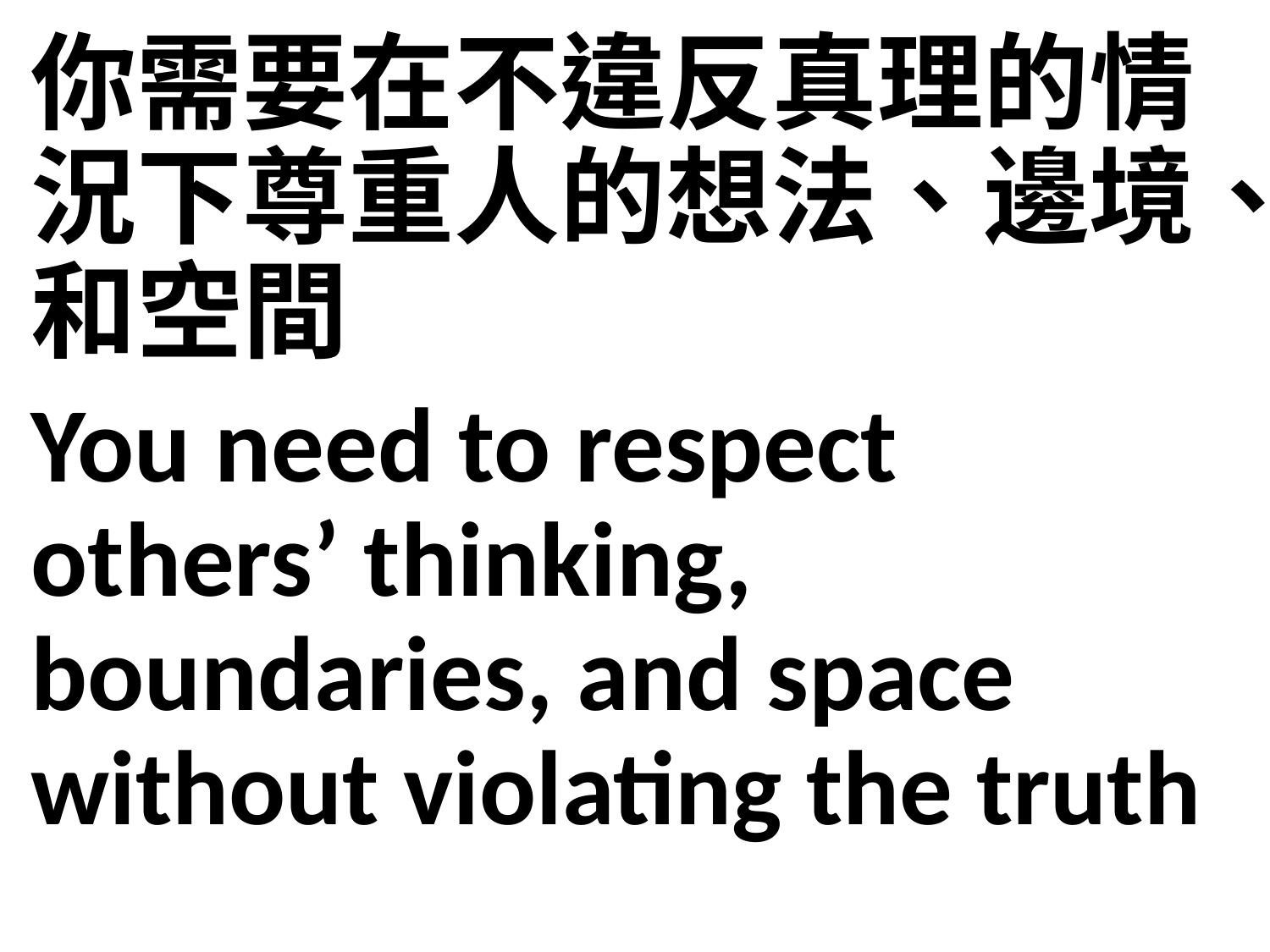

你需要在不違反真理的情況下尊重人的想法、邊境、和空間
You need to respect others’ thinking, boundaries, and space without violating the truth